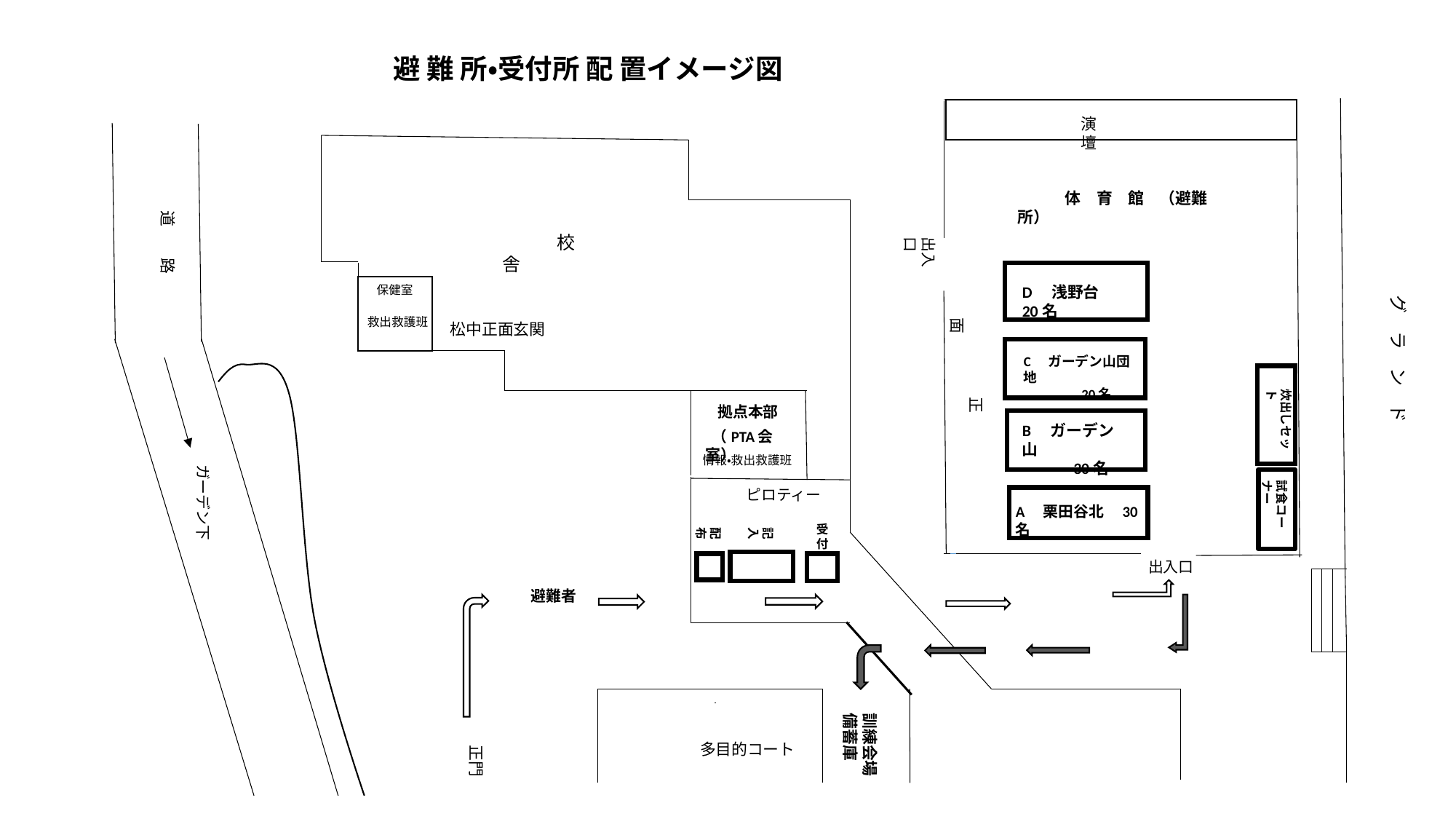

避 難 所・受付所 配 置イメージ図

演　　　壇
　　　体　育　館　（避難所）
道　　路
　　　校　　　　舎
出入口

保健室

D　浅野台　20名
グ　ラ　ン　ド
　　　　　正　　面
救出救護班
松中正面玄関

C　ガーデン山団地
　　　　20名

炊出しセット
　拠点本部

B　ガーデン山
　　　30名
 （PTA会室）
情報・救出救護班
ガーデン下
試食コーナー
　　　ピロティー

A　栗田谷北　30名
配布
記入
受付

出入口

避難者

訓練会場
備蓄庫
正門
　　　　　多目的コート